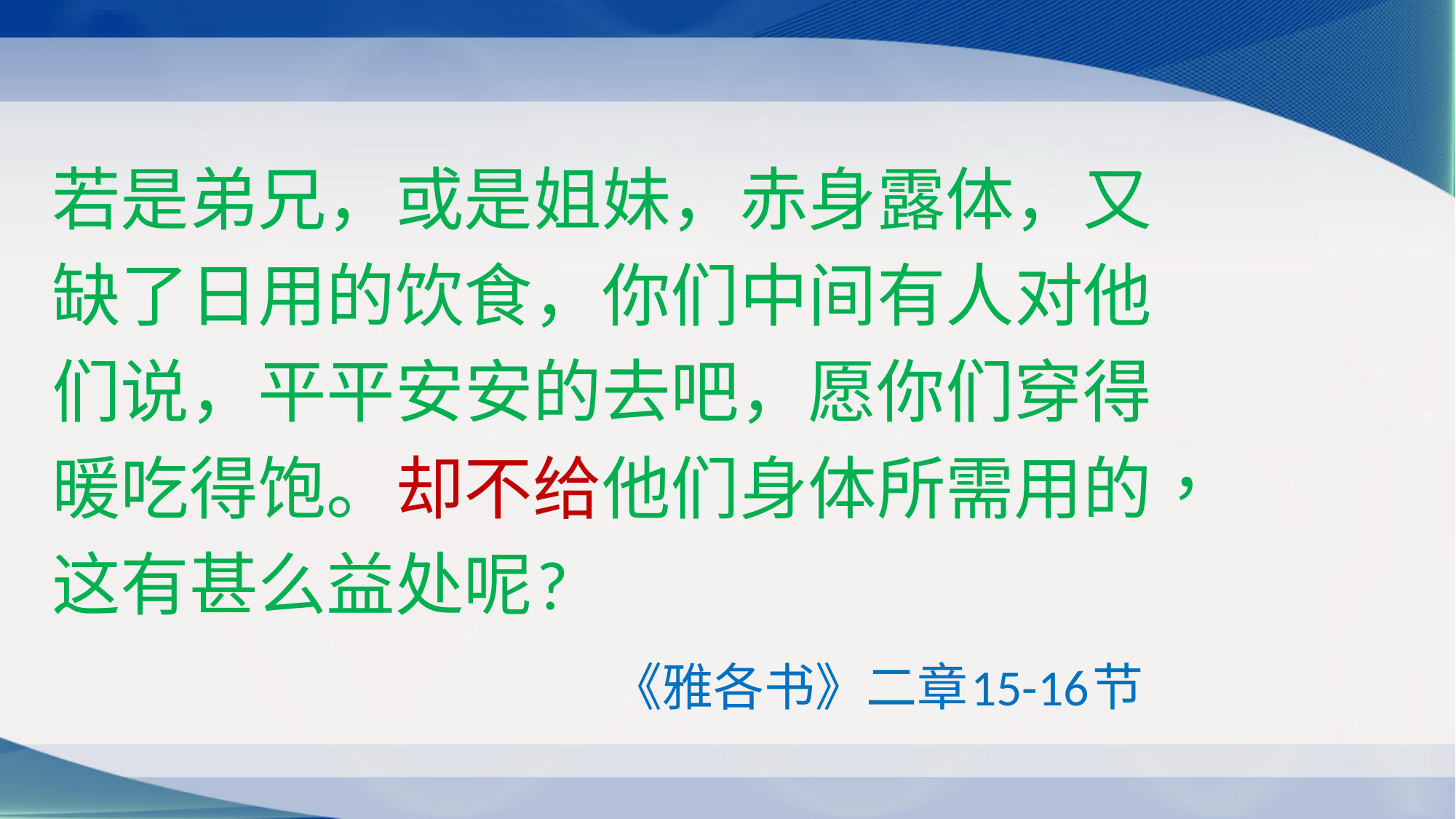

若是弟兄，或是姐妹，赤身露体，又
缺了日用的饮食，你们中间有人对他
们说，平平安安的去吧，愿你们穿得
暖吃得饱。却不给他们身体所需用的，
这有甚么益处呢?
                                    《雅各书》二章15-16节